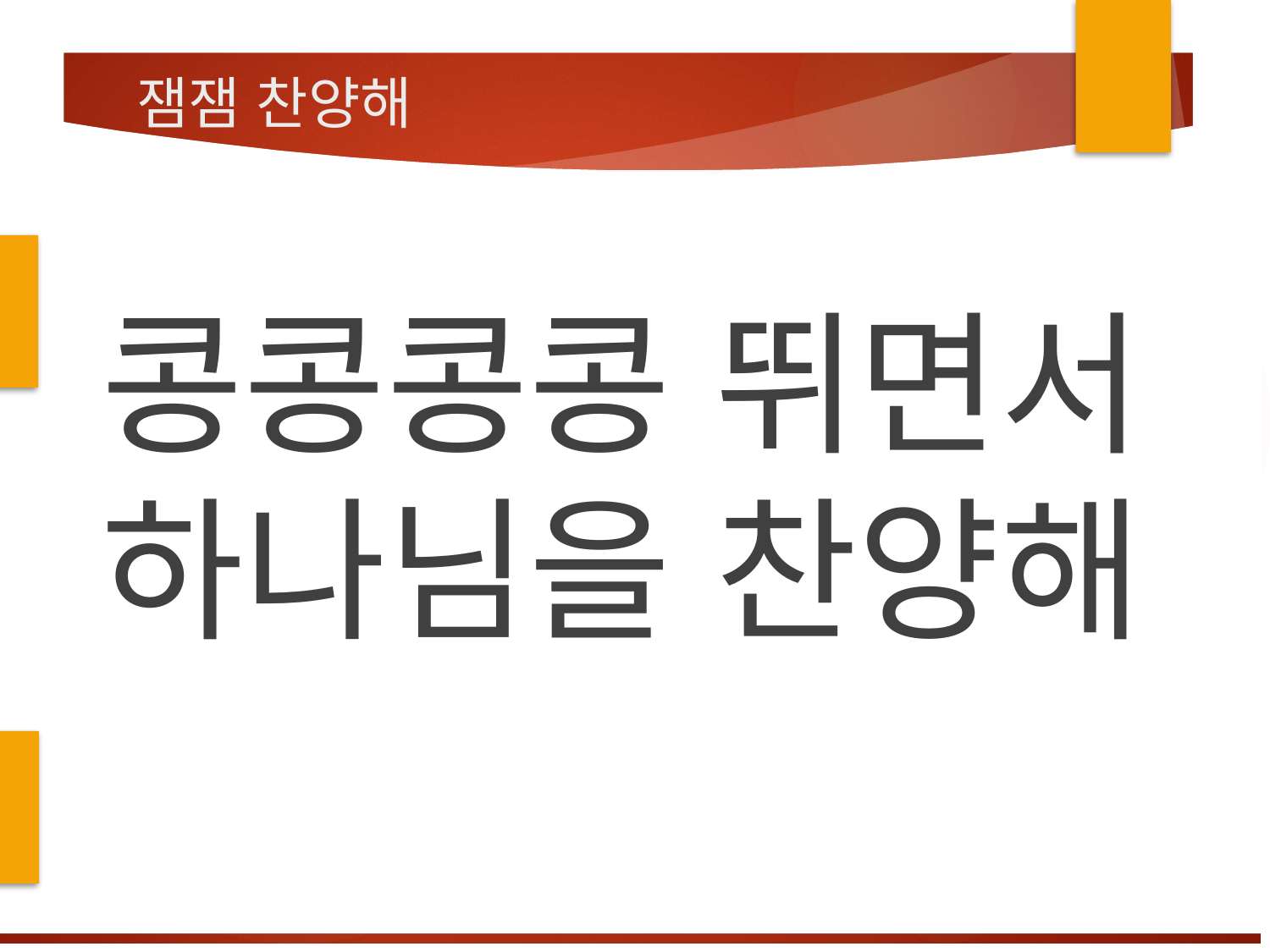

# 잼잼 찬양해
콩콩콩콩 뛰면서 하나님을 찬양해